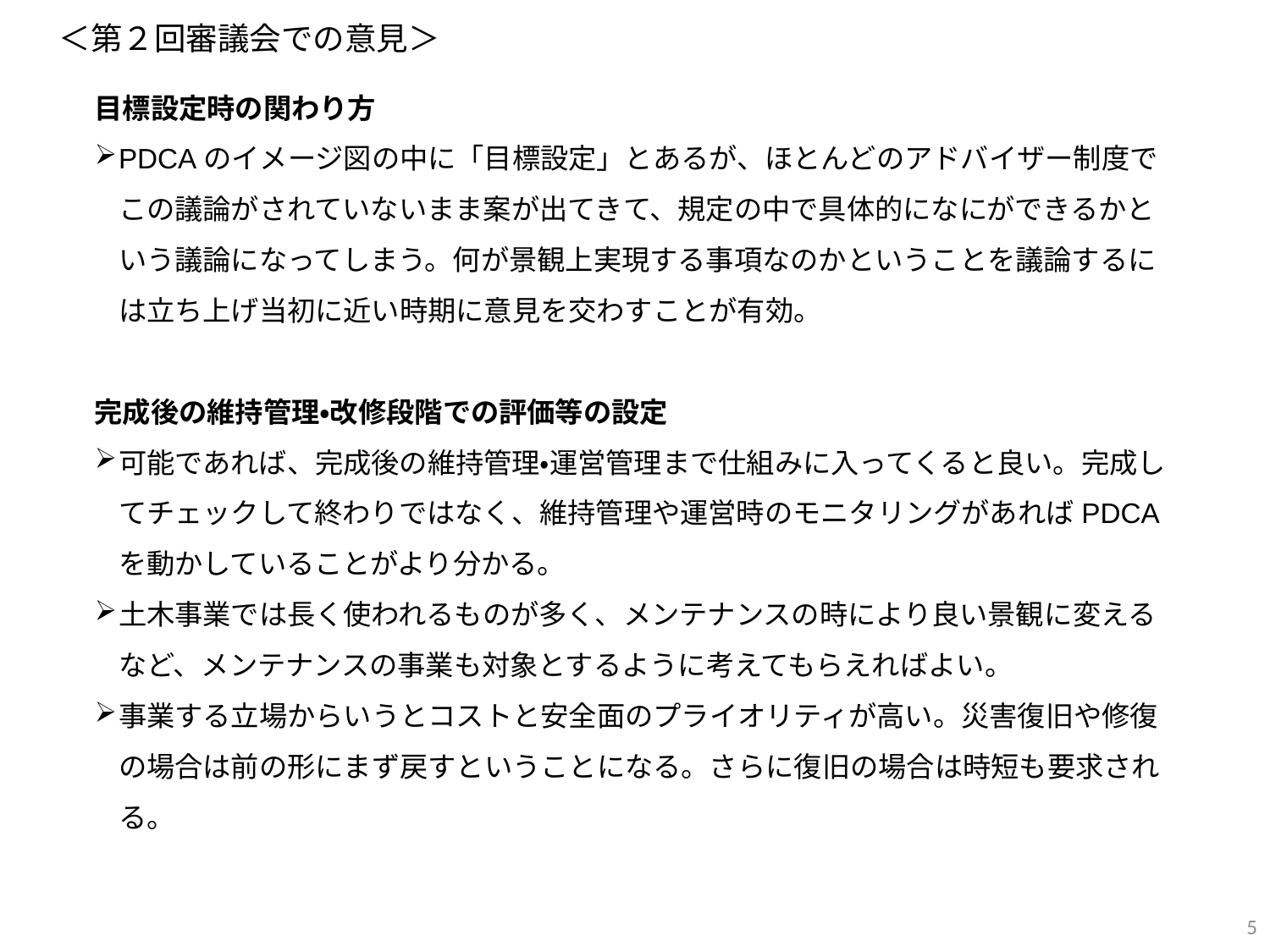

＜第２回審議会での意見＞
目標設定時の関わり方
PDCAのイメージ図の中に「目標設定」とあるが、ほとんどのアドバイザー制度でこの議論がされていないまま案が出てきて、規定の中で具体的になにができるかという議論になってしまう。何が景観上実現する事項なのかということを議論するには立ち上げ当初に近い時期に意見を交わすことが有効。

完成後の維持管理・改修段階での評価等の設定
可能であれば、完成後の維持管理・運営管理まで仕組みに入ってくると良い。完成してチェックして終わりではなく、維持管理や運営時のモニタリングがあればPDCAを動かしていることがより分かる。
土木事業では長く使われるものが多く、メンテナンスの時により良い景観に変えるなど、メンテナンスの事業も対象とするように考えてもらえればよい。
事業する立場からいうとコストと安全面のプライオリティが高い。災害復旧や修復の場合は前の形にまず戻すということになる。さらに復旧の場合は時短も要求される。
5